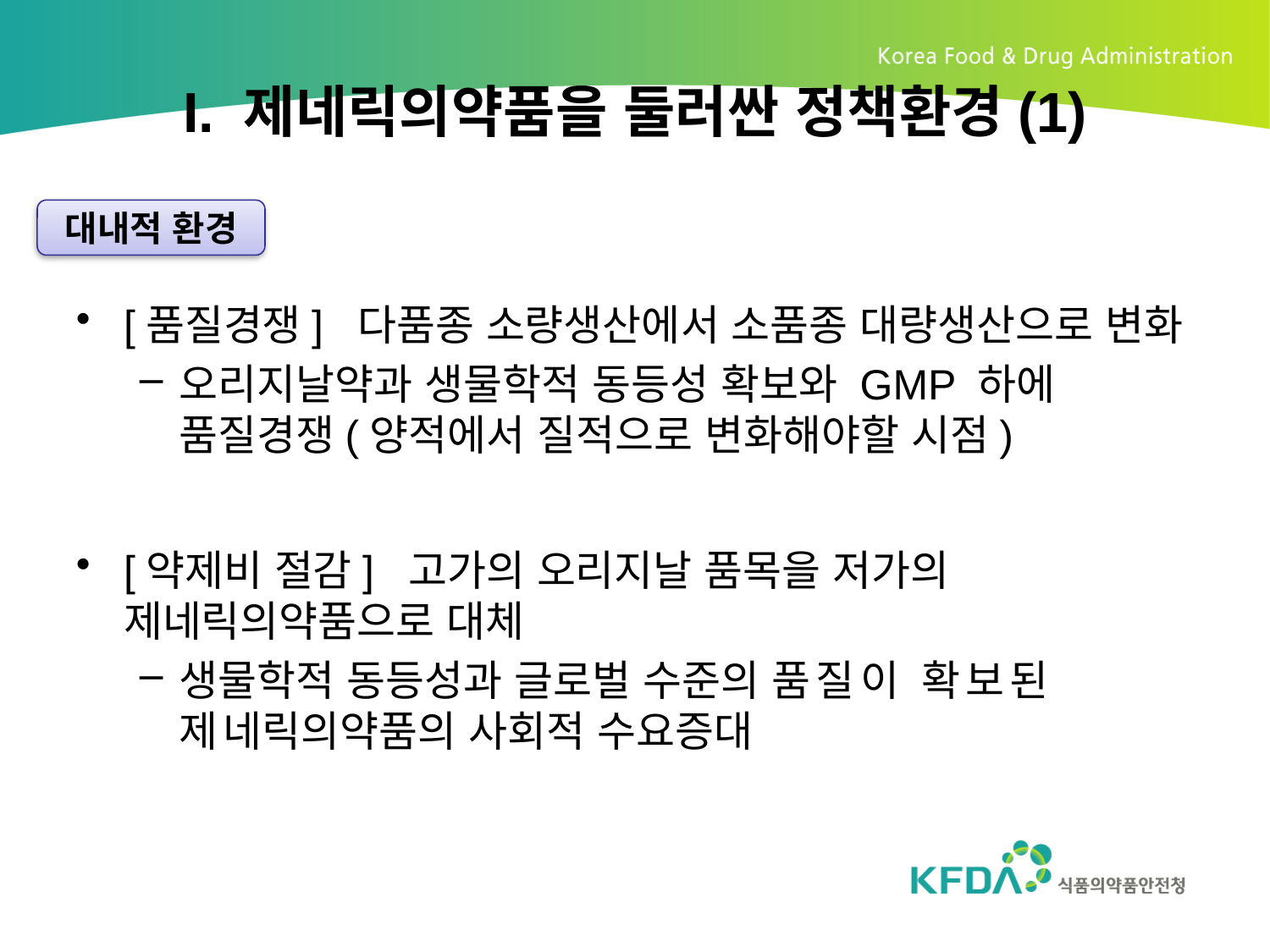

I. 제네릭의약품을 둘러싼 정책환경(1)
대내적 환경
[품질경쟁]  다품종 소량생산에서 소품종 대량생산으로 변화
오리지날약과 생물학적 동등성 확보와 GMP 하에 품질경쟁(양적에서 질적으로 변화해야할 시점)

[약제비 절감]  고가의 오리지날 품목을 저가의 제네릭의약품으로 대체
생물학적 동등성과 글로벌 수준의 품질이 확보된 제네릭의약품의 사회적 수요증대